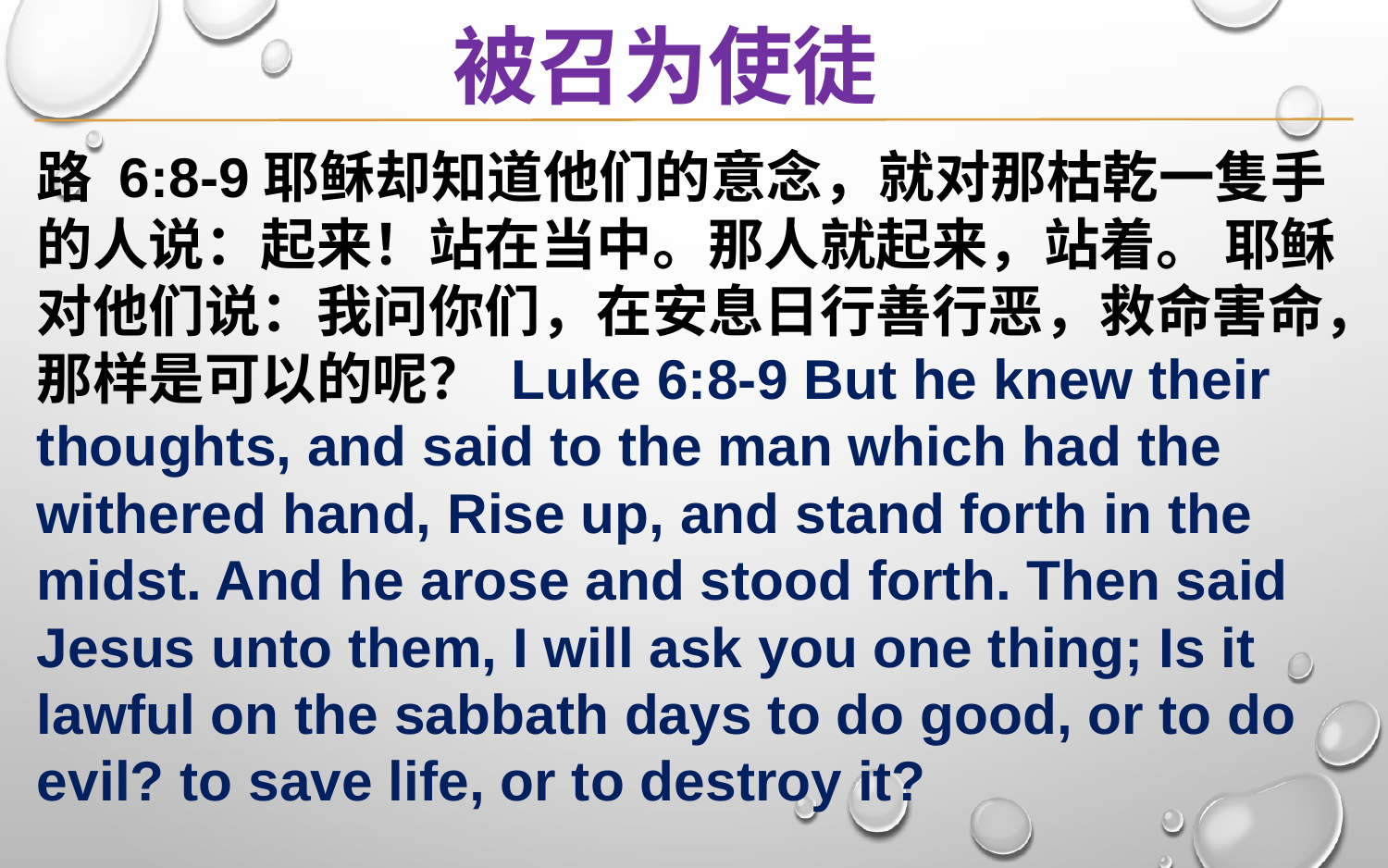

被召为使徒
路 6:8-9耶稣却知道他们的意念，就对那枯乾一隻手的人说：起来！站在当中。那人就起来，站着。 耶稣对他们说：我问你们，在安息日行善行恶，救命害命，那样是可以的呢？ Luke 6:8-9 But he knew their thoughts, and said to the man which had the withered hand, Rise up, and stand forth in the midst. And he arose and stood forth. Then said Jesus unto them, I will ask you one thing; Is it lawful on the sabbath days to do good, or to do evil? to save life, or to destroy it?